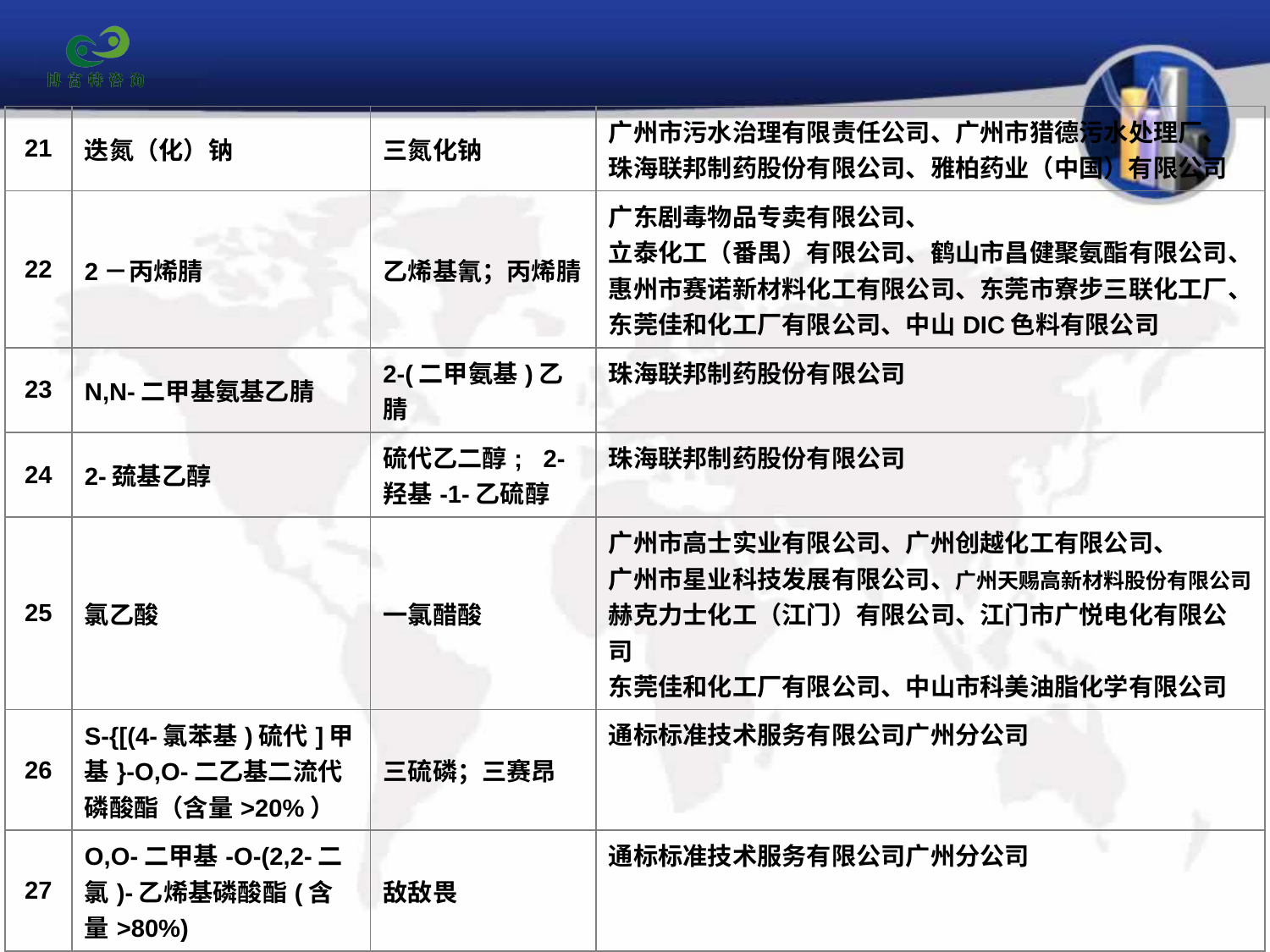

| 21 | 迭氮（化）钠 | 三氮化钠 | 广州市污水治理有限责任公司、广州市猎德污水处理厂、 珠海联邦制药股份有限公司、雅柏药业（中国）有限公司 |
| --- | --- | --- | --- |
| 22 | 2－丙烯腈 | 乙烯基氰；丙烯腈 | 广东剧毒物品专卖有限公司、 立泰化工（番禺）有限公司、鹤山市昌健聚氨酯有限公司、 惠州市赛诺新材料化工有限公司、东莞市寮步三联化工厂、 东莞佳和化工厂有限公司、中山DIC色料有限公司 |
| 23 | N,N-二甲基氨基乙腈 | 2-(二甲氨基)乙腈 | 珠海联邦制药股份有限公司 |
| 24 | 2-巯基乙醇 | 硫代乙二醇;   2-羟基-1-乙硫醇 | 珠海联邦制药股份有限公司 |
| 25 | 氯乙酸 | 一氯醋酸 | 广州市高士实业有限公司、广州创越化工有限公司、 广州市星业科技发展有限公司、广州天赐高新材料股份有限公司 赫克力士化工（江门）有限公司、江门市广悦电化有限公司 东莞佳和化工厂有限公司、中山市科美油脂化学有限公司 |
| 26 | S-{[(4-氯苯基)硫代]甲基}-O,O-二乙基二流代磷酸酯（含量>20%） | 三硫磷；三赛昂 | 通标标准技术服务有限公司广州分公司 |
| 27 | O,O-二甲基-O-(2,2-二氯)-乙烯基磷酸酯(含量>80%) | 敌敌畏 | 通标标准技术服务有限公司广州分公司 |
| 28 | O,O-二甲基-S-[1,2-二(乙氧基羰基)乙基]二流代磷酸酯 | 马拉硫磷;马拉松;马拉赛昂 | 通标标准技术服务有限公司广州分公司 |
| 29 | 2,3-二氢-2,2-二甲基-7-苯并呋喃基-N-甲基氨基甲酸酯(含量>10%) | 克百威;呋喃丹;卡巴呋喃;虫螨威 | 江门市新会区农得丰有限公司 |